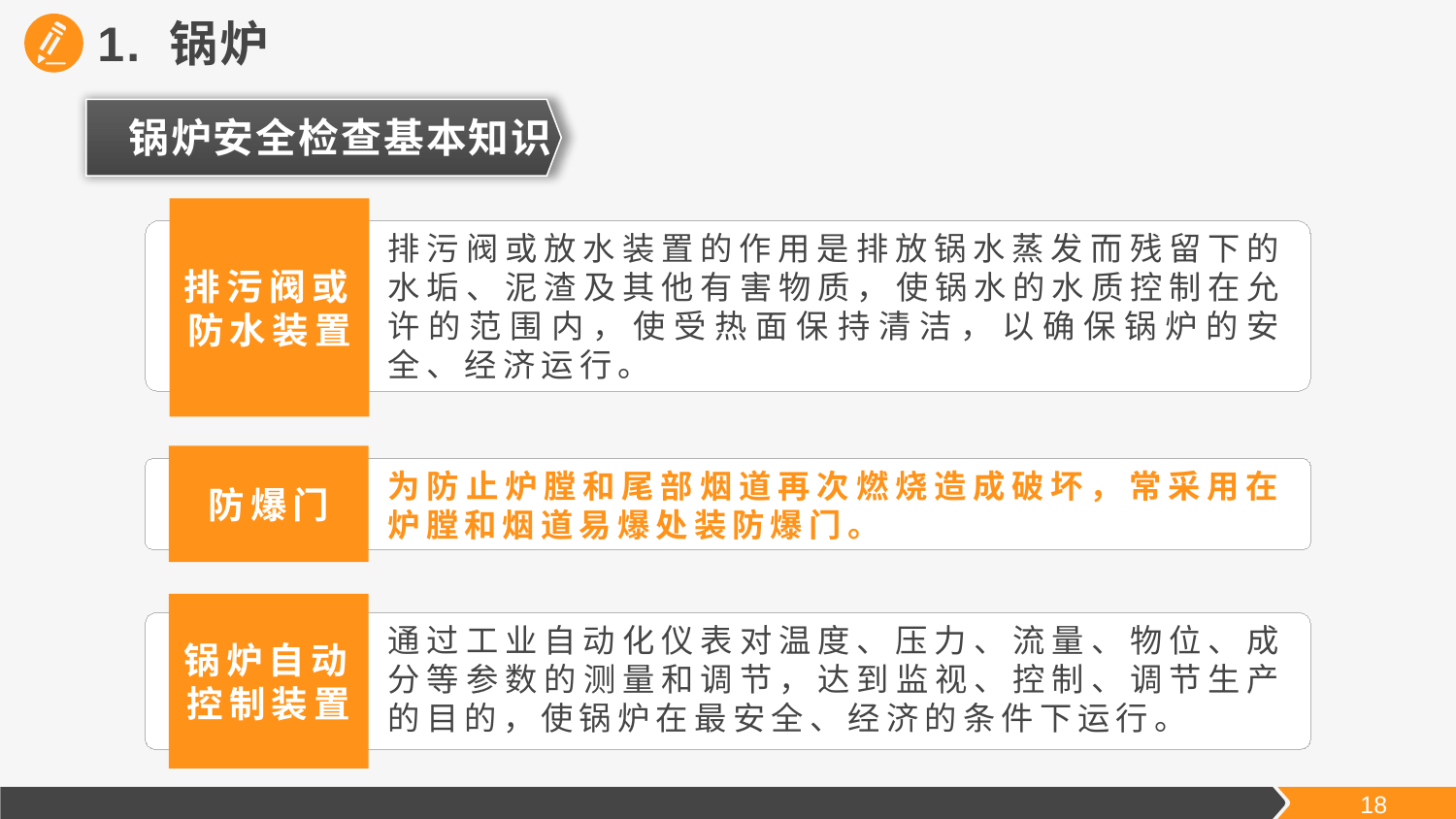

1. 锅炉

锅炉安全检查基本知识
排污阀或防水装置

排污阀或放水装置的作用是排放锅水蒸发而残留下的水垢、泥渣及其他有害物质，使锅水的水质控制在允许的范围内，使受热面保持清洁，以确保锅炉的安全、经济运行。
防爆门

为防止炉膛和尾部烟道再次燃烧造成破坏，常采用在炉膛和烟道易爆处装防爆门。
锅炉自动控制装置

通过工业自动化仪表对温度、压力、流量、物位、成分等参数的测量和调节，达到监视、控制、调节生产的目的，使锅炉在最安全、经济的条件下运行。